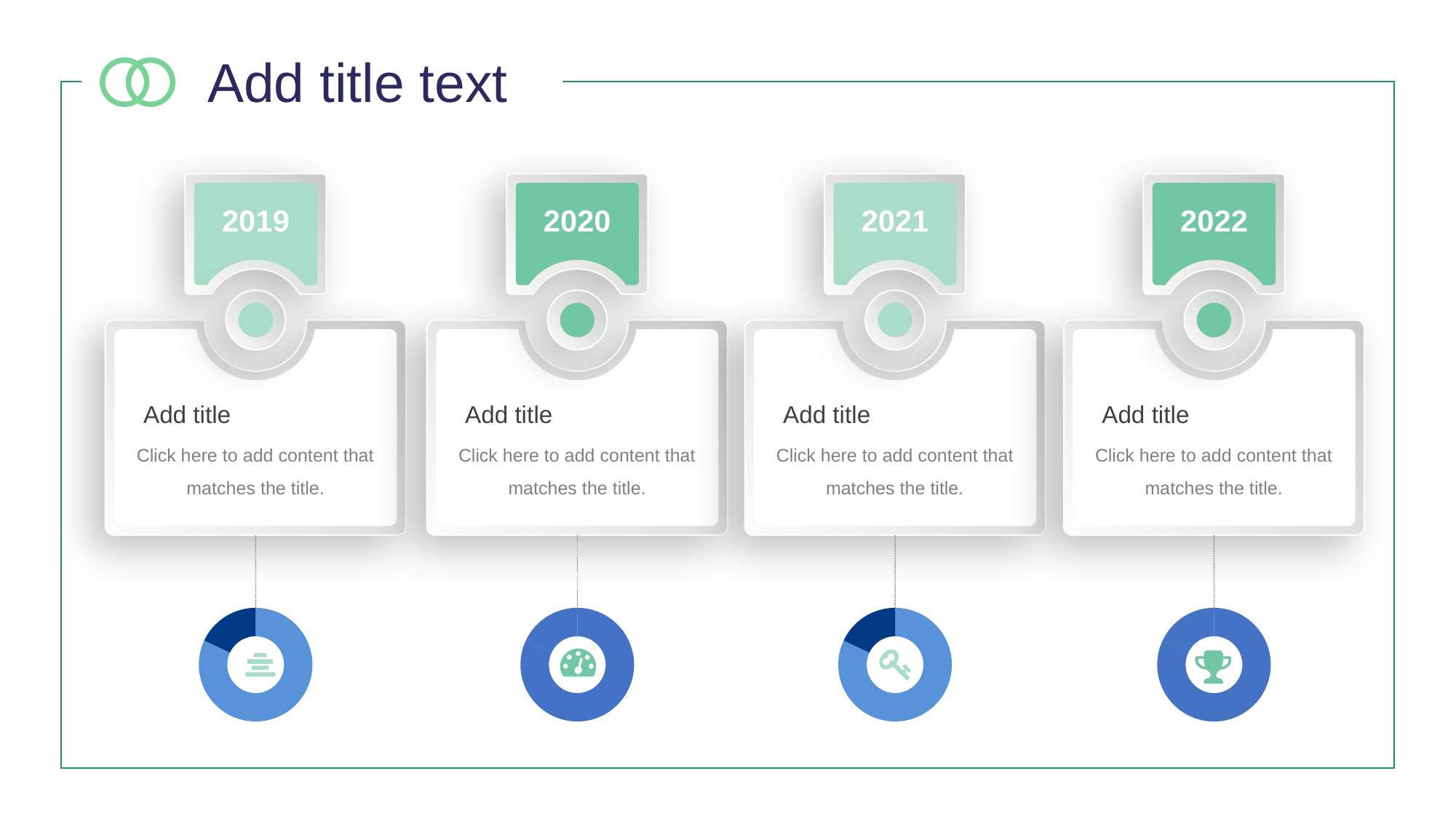

Add title text

2019

Add title
Click here to add content that matches the title.

### Chart

| Category | 销售额 |
|---|---|
| 第一季度 | 82.0 |
| 第二季度 | 18.0 |

2020

Add title
Click here to add content that matches the title.

### Chart

| Category | 销售额 |
|---|---|
| 第一季度 | 82.0 |
| 第二季度 | 18.0 |

2021

Add title
Click here to add content that matches the title.

### Chart

| Category | 销售额 |
|---|---|
| 第一季度 | 82.0 |
| 第二季度 | 18.0 |

2022

Add title
Click here to add content that matches the title.

### Chart

| Category | 销售额 |
|---|---|
| 第一季度 | 82.0 |
| 第二季度 | 18.0 |